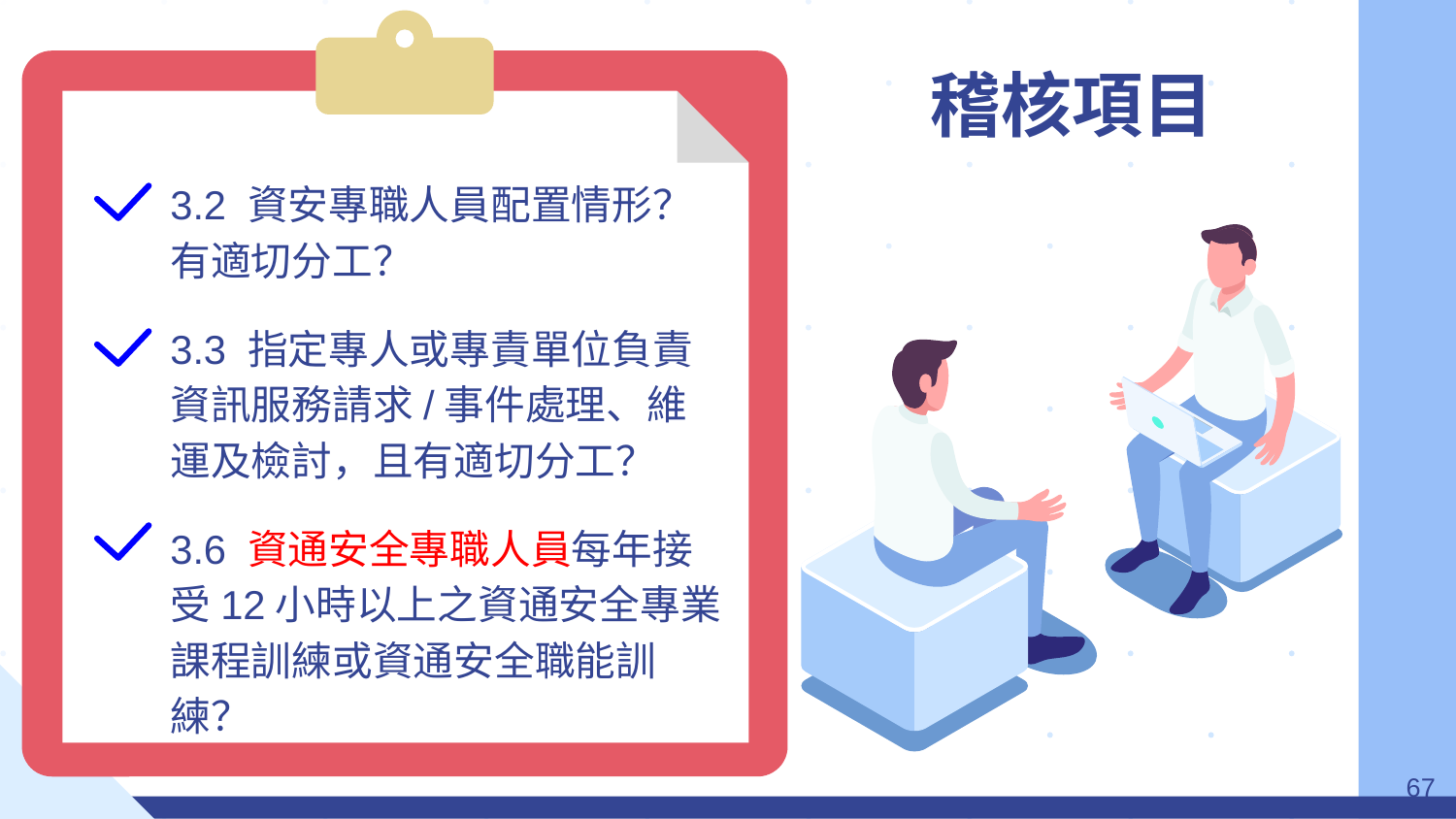

# 稽核項目
3.2 資安專職人員配置情形？有適切分工？
3.3 指定專人或專責單位負責資訊服務請求/事件處理、維運及檢討，且有適切分工？
3.6 資通安全專職人員每年接受12小時以上之資通安全專業課程訓練或資通安全職能訓練？

67